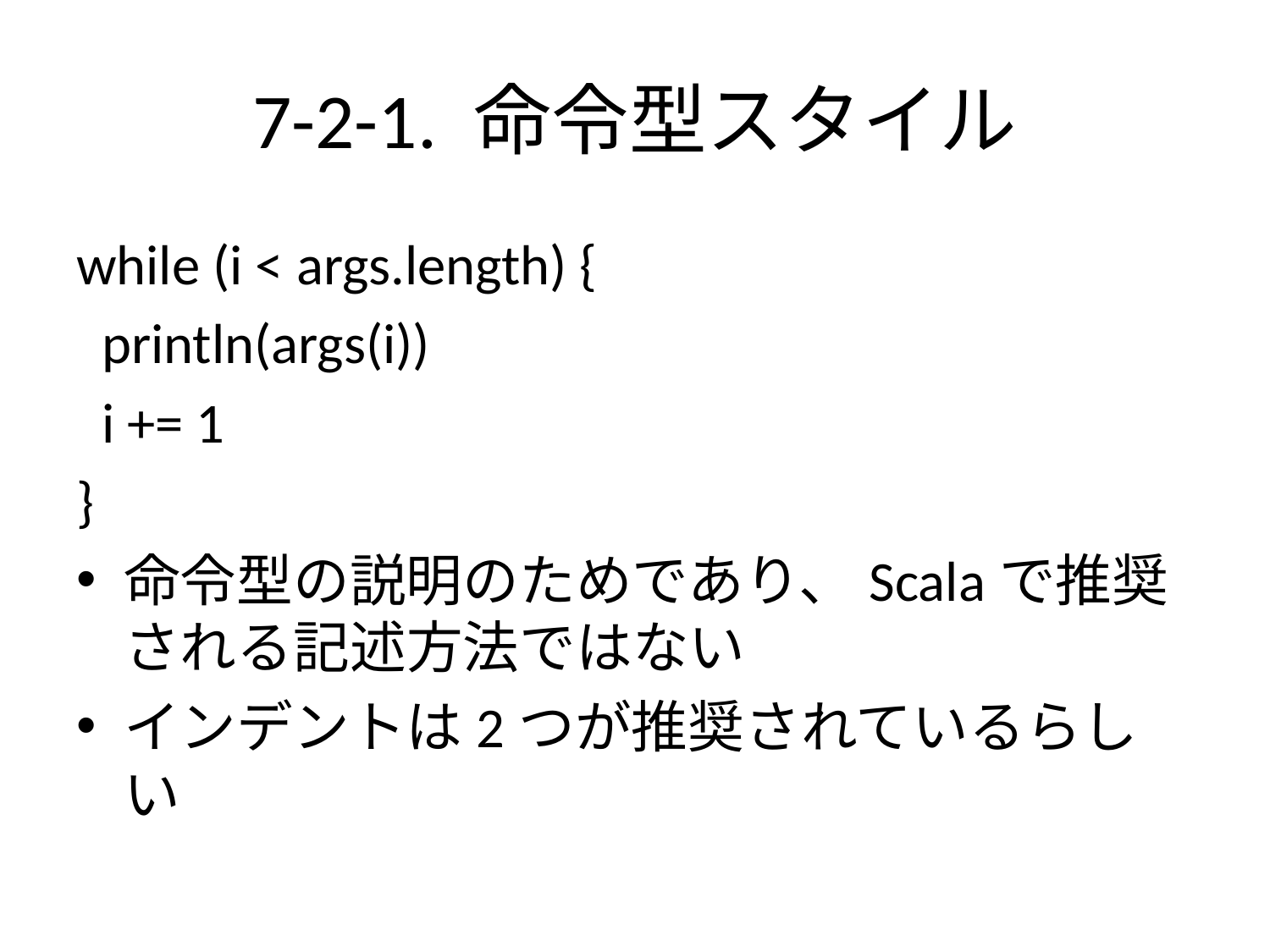

# 7-2-1. 命令型スタイル
while (i < args.length) {
  println(args(i))
  i += 1
}
命令型の説明のためであり、Scalaで推奨される記述方法ではない
インデントは2つが推奨されているらしい